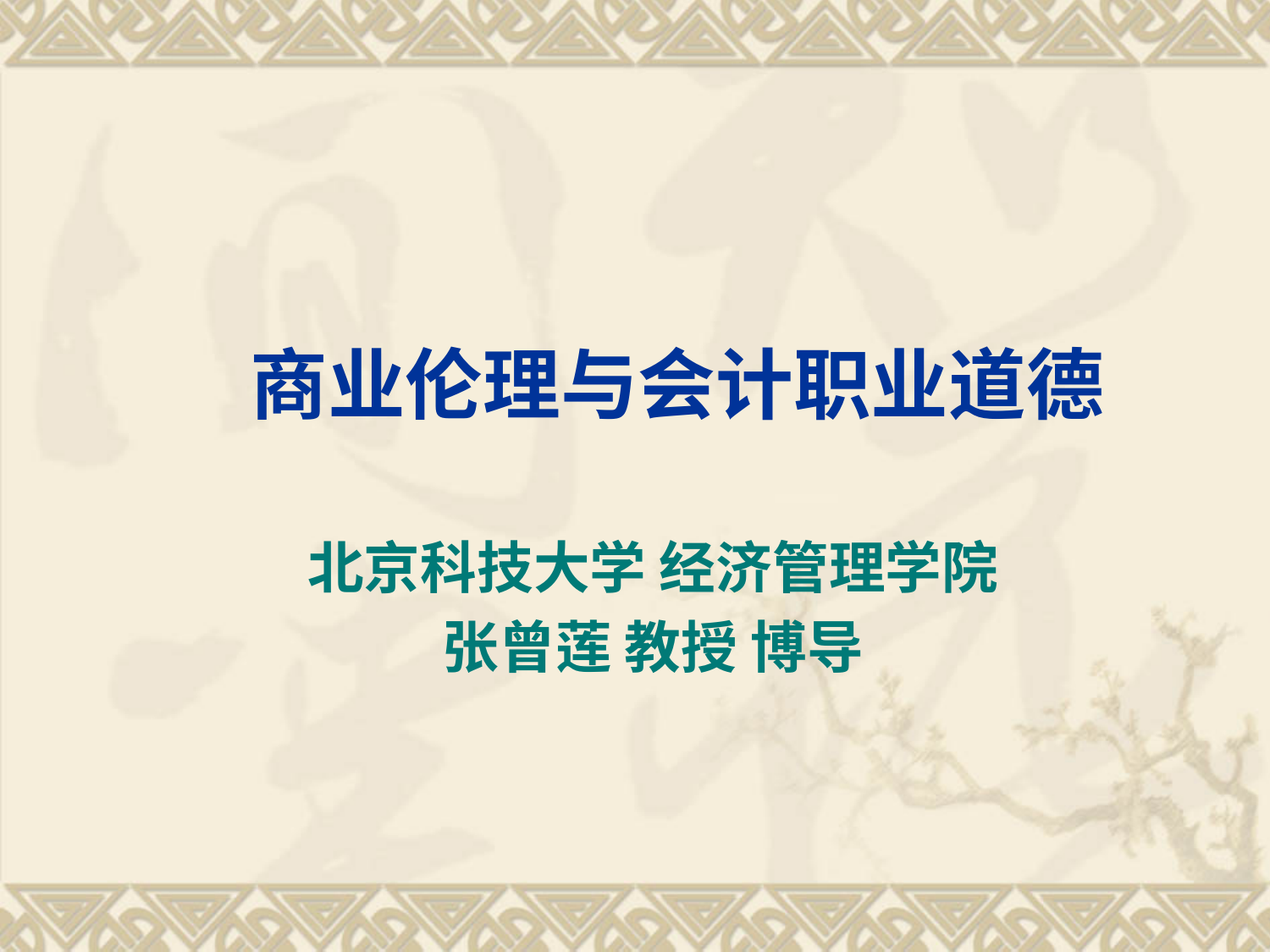

# 商业伦理与会计职业道德
北京科技大学 经济管理学院
张曾莲 教授 博导